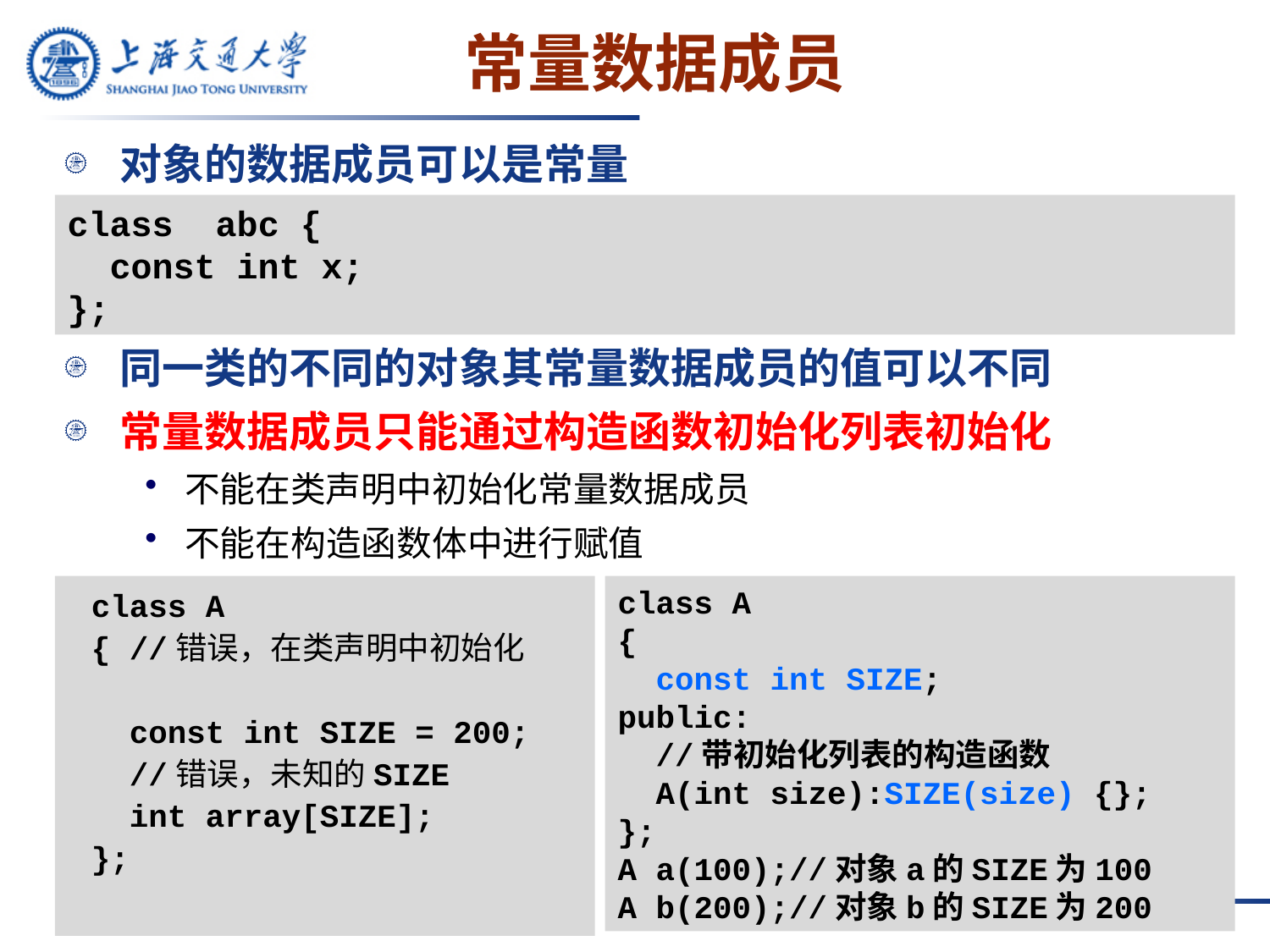

# 常量数据成员
对象的数据成员可以是常量

同一类的不同的对象其常量数据成员的值可以不同
常量数据成员只能通过构造函数初始化列表初始化
不能在类声明中初始化常量数据成员
不能在构造函数体中进行赋值
class  abc {
  const int x;
};
class A
{ //错误，在类声明中初始化
  const int SIZE = 200;
  //错误，未知的SIZE
  int array[SIZE];
};
class A
{
  const int SIZE;
public:
  //带初始化列表的构造函数
  A(int size):SIZE(size) {};
};
A a(100);//对象a的SIZE为100
A b(200);//对象b的SIZE为200